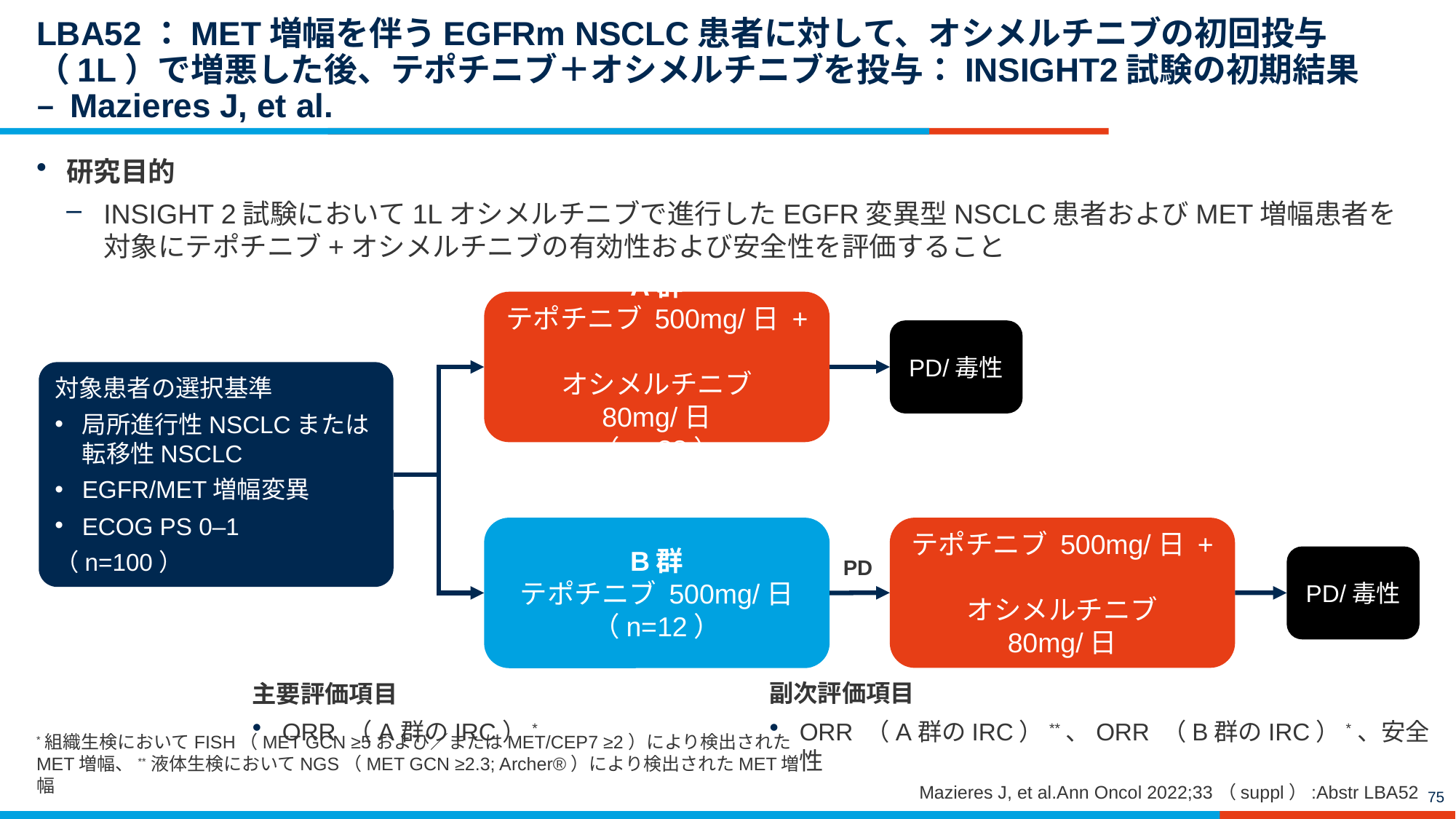

# LBA52：MET増幅を伴うEGFRm NSCLC患者に対して、オシメルチニブの初回投与（1L）で増悪した後、テポチニブ＋オシメルチニブを投与：INSIGHT2試験の初期結果 – Mazieres J, et al.
研究目的
INSIGHT 2試験において1Lオシメルチニブで進行したEGFR変異型NSCLC患者およびMET増幅患者を対象にテポチニブ+オシメルチニブの有効性および安全性を評価すること
A群
テポチニブ 500mg/日 +
オシメルチニブ 80mg/日
（n=88）
PD/毒性
対象患者の選択基準
局所進行性NSCLCまたは転移性NSCLC
EGFR/MET増幅変異
ECOG PS 0–1
（n=100）
B群
テポチニブ 500mg/日
（n=12）
テポチニブ 500mg/日 +
オシメルチニブ 80mg/日
PD/毒性
PD
主要評価項目
ORR （A群のIRC）*
副次評価項目
ORR （A群のIRC）**、ORR （B群のIRC）*、安全性
*組織生検においてFISH（MET GCN ≥5および／またはMET/CEP7 ≥2）により検出されたMET増幅、**液体生検においてNGS（MET GCN ≥2.3; Archer®）により検出されたMET増幅
Mazieres J, et al.Ann Oncol 2022;33（suppl）:Abstr LBA52